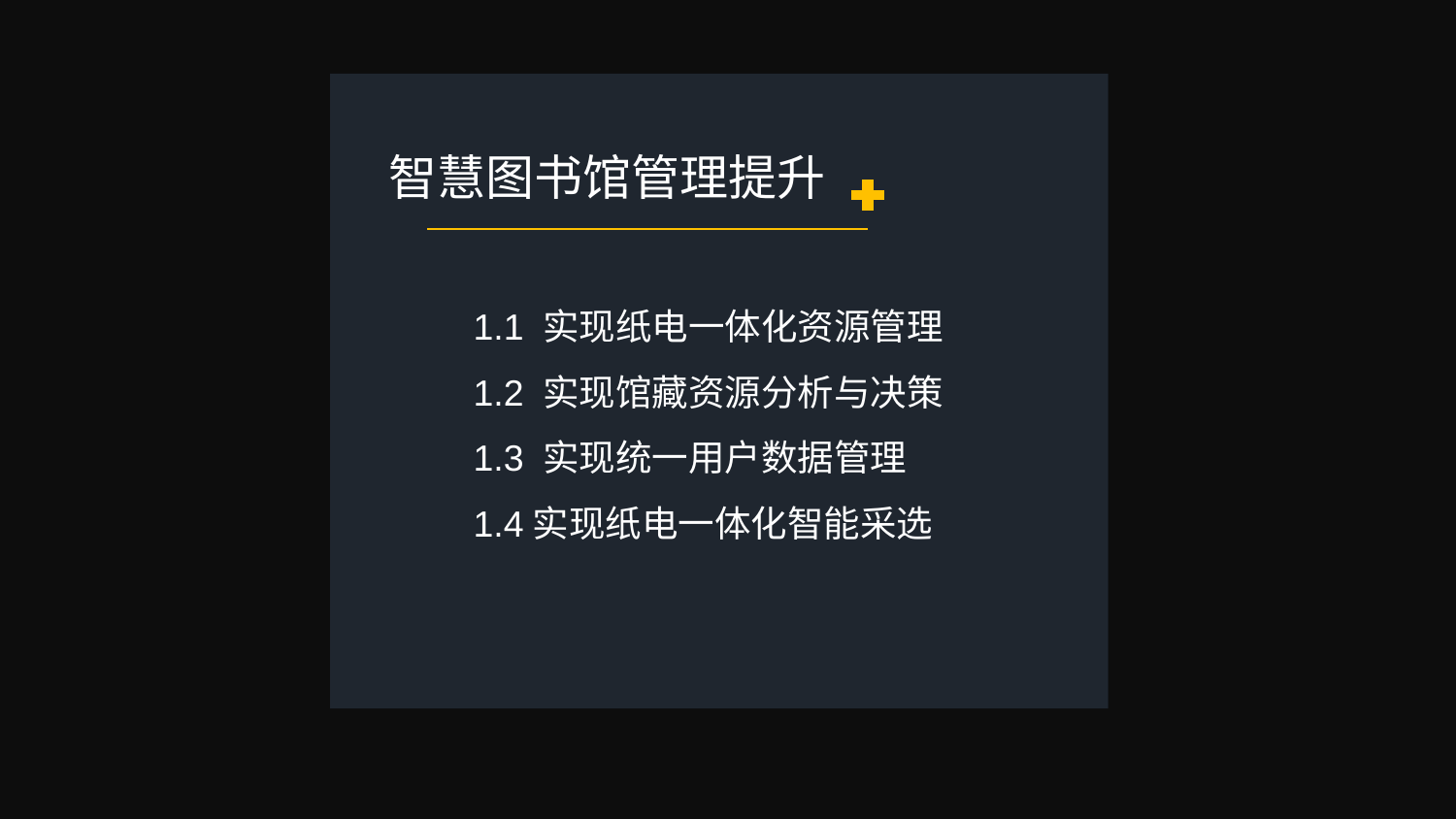

智慧图书馆管理提升

1.1 实现纸电一体化资源管理
1.2 实现馆藏资源分析与决策
1.3 实现统一用户数据管理
1.4实现纸电一体化智能采选